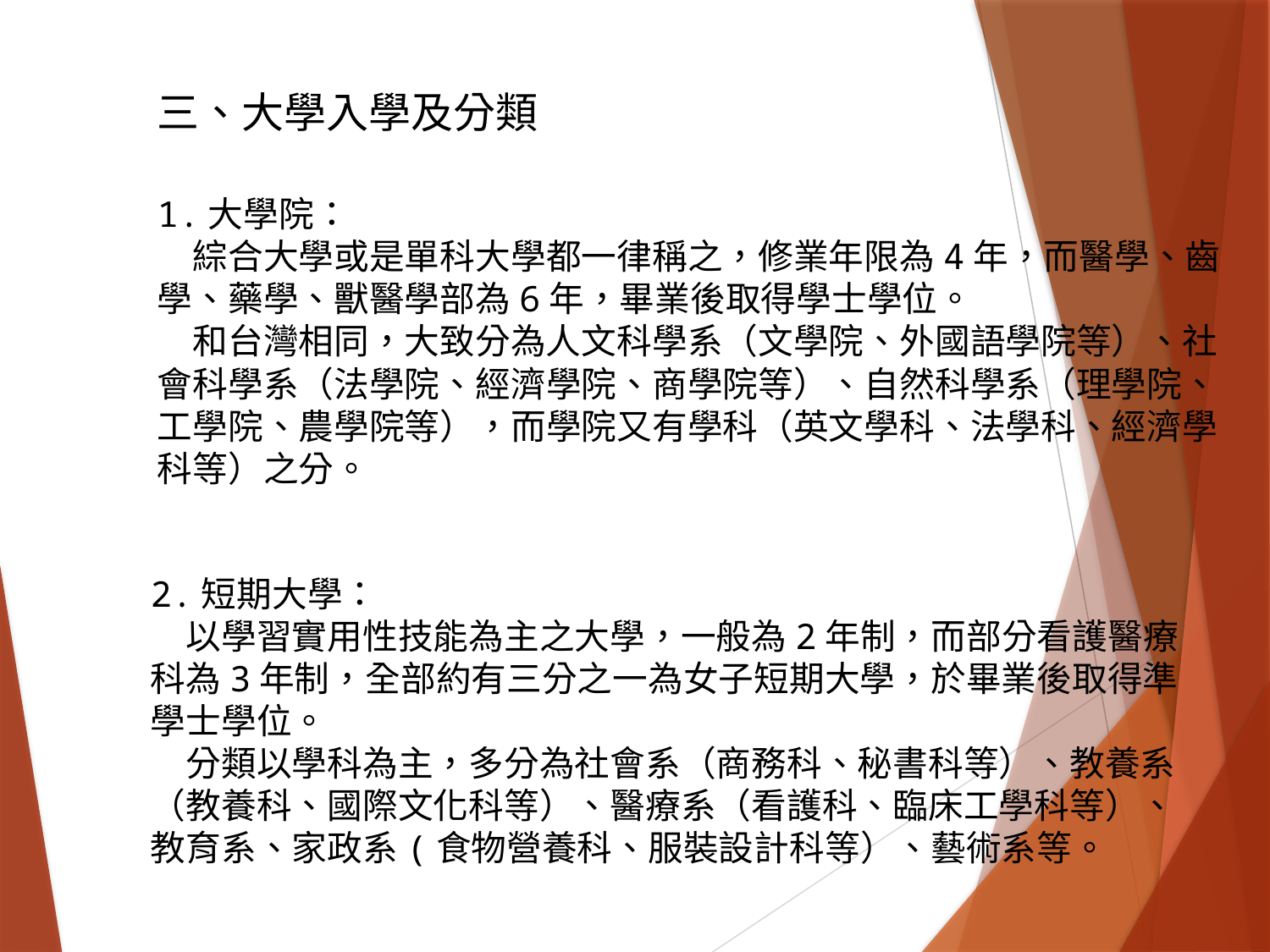

三、大學入學及分類
1.大學院：
　綜合大學或是單科大學都一律稱之，修業年限為4年，而醫學、齒學、藥學、獸醫學部為6年，畢業後取得學士學位。
　和台灣相同，大致分為人文科學系（文學院、外國語學院等）、社會科學系（法學院、經濟學院、商學院等）、自然科學系（理學院、工學院、農學院等），而學院又有學科（英文學科、法學科、經濟學 科等）之分。
2.短期大學：
　以學習實用性技能為主之大學，一般為2年制，而部分看護醫療科為3年制，全部約有三分之一為女子短期大學，於畢業後取得準學士學位。
　分類以學科為主，多分為社會系（商務科、秘書科等）、教養系（教養科、國際文化科等）、醫療系（看護科、臨床工學科等）、教育系、家政系(食物營養科、服裝設計科等）、藝術系等。